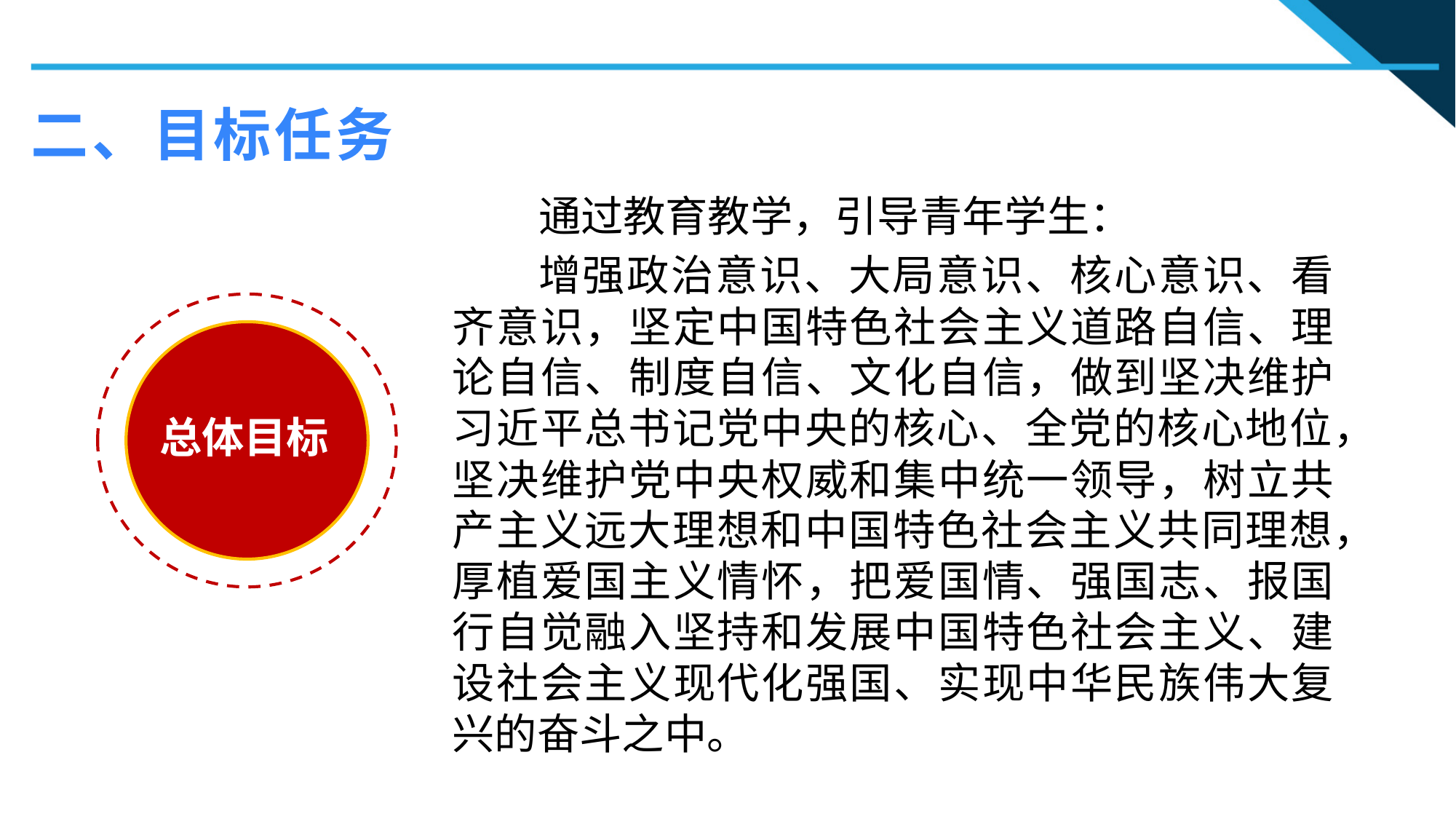

二、目标任务
通过教育教学，引导青年学生：
增强政治意识、大局意识、核心意识、看齐意识，坚定中国特色社会主义道路自信、理论自信、制度自信、文化自信，做到坚决维护习近平总书记党中央的核心、全党的核心地位，坚决维护党中央权威和集中统一领导，树立共产主义远大理想和中国特色社会主义共同理想，厚植爱国主义情怀，把爱国情、强国志、报国行自觉融入坚持和发展中国特色社会主义、建设社会主义现代化强国、实现中华民族伟大复兴的奋斗之中。

总体目标